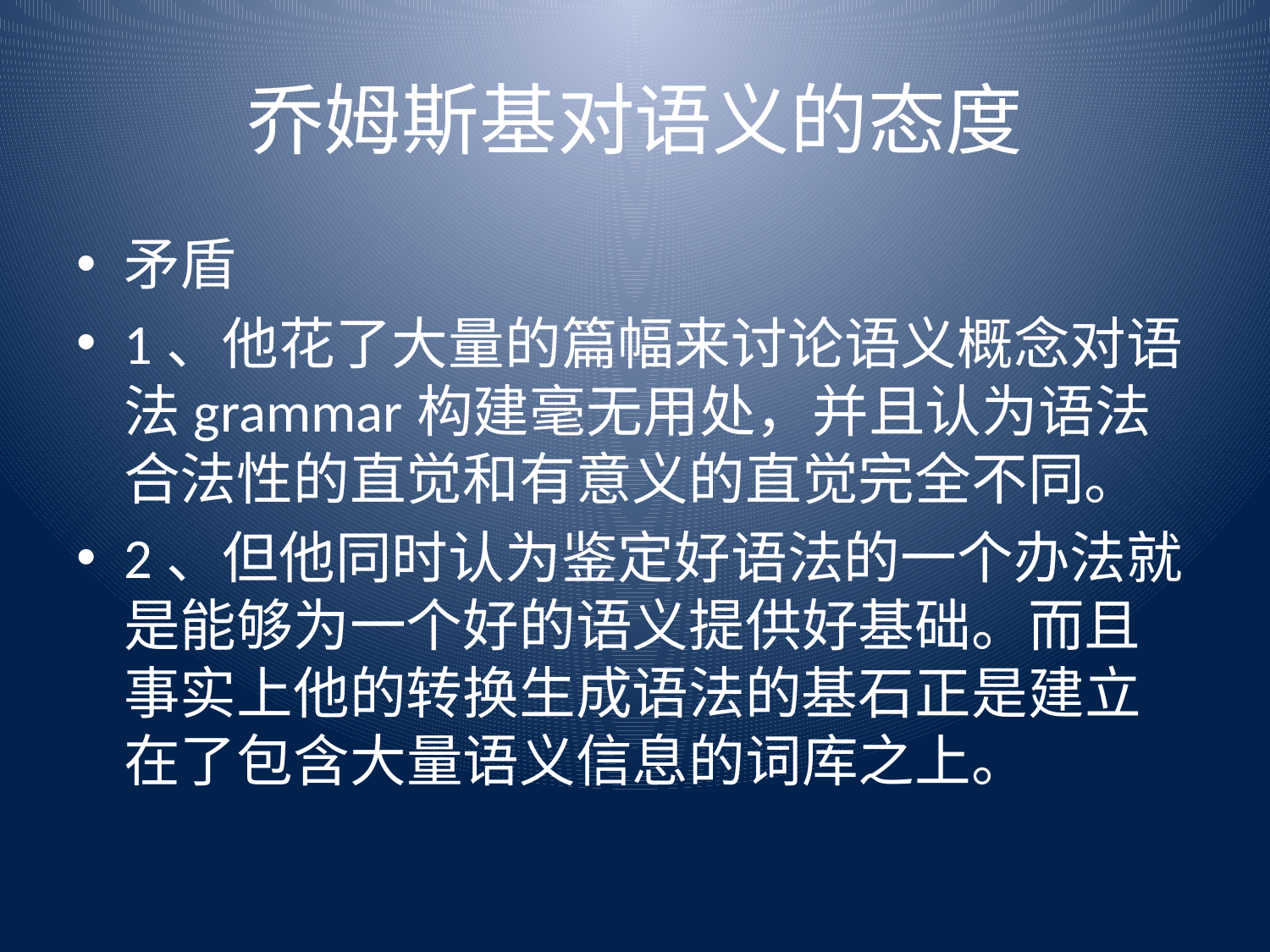

# 乔姆斯基对语义的态度
矛盾
1、他花了大量的篇幅来讨论语义概念对语法grammar构建毫无用处，并且认为语法合法性的直觉和有意义的直觉完全不同。
2、但他同时认为鉴定好语法的一个办法就是能够为一个好的语义提供好基础。而且事实上他的转换生成语法的基石正是建立在了包含大量语义信息的词库之上。